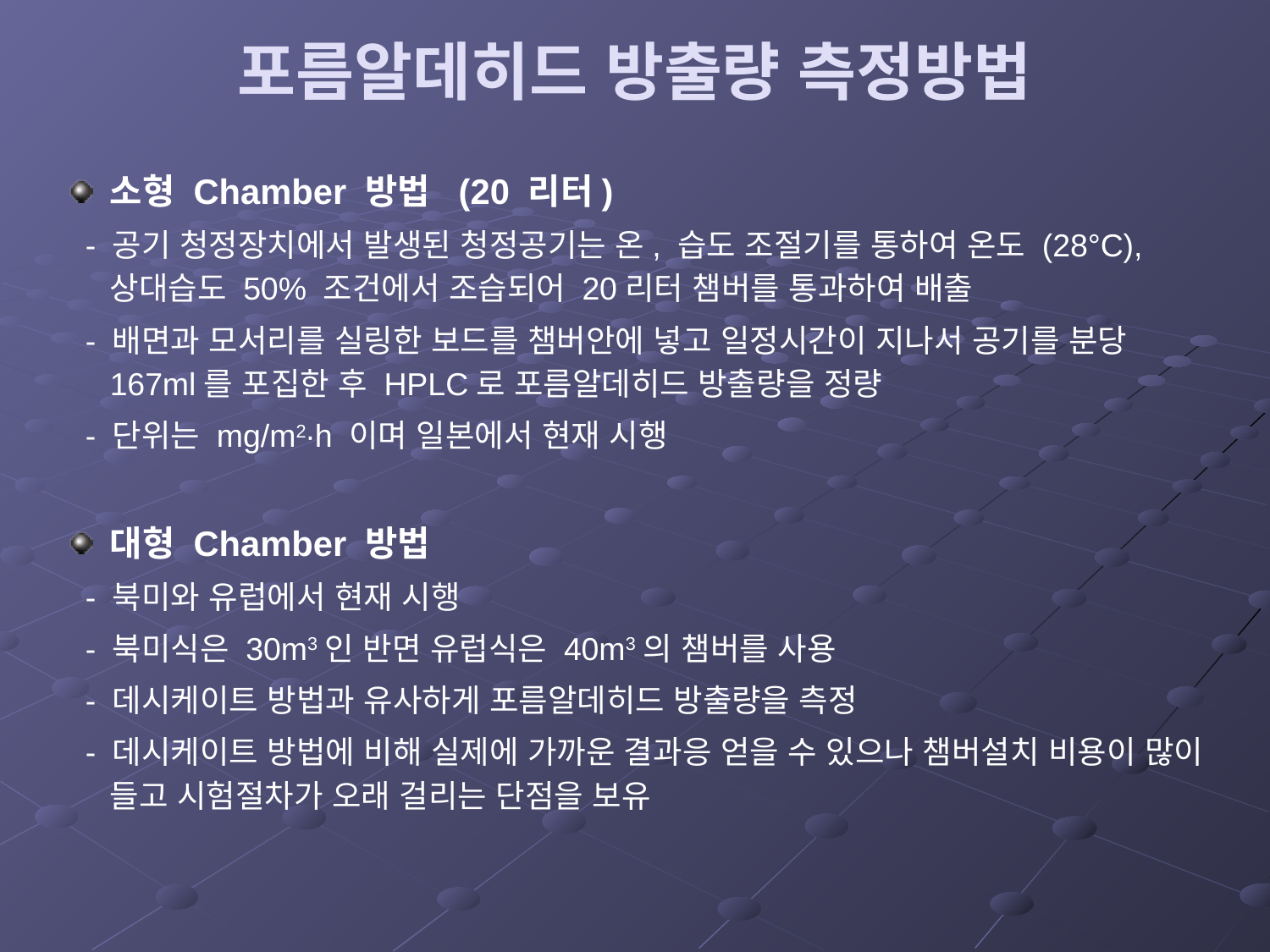

# 포름알데히드 방출량 측정방법
소형 Chamber 방법  (20 리터)
  - 공기 청정장치에서 발생된 청정공기는 온, 습도 조절기를 통하여 온도 (28°C), 상대습도 50% 조건에서 조습되어 20리터 챔버를 통과하여 배출
  - 배면과 모서리를 실링한 보드를 챔버안에 넣고 일정시간이 지나서 공기를 분당 167ml를 포집한 후 HPLC로 포름알데히드 방출량을 정량
  - 단위는 mg/m2∙h 이며 일본에서 현재 시행

대형 Chamber 방법
  - 북미와 유럽에서 현재 시행
  - 북미식은 30m3인 반면 유럽식은 40m3의 챔버를 사용
  - 데시케이트 방법과 유사하게 포름알데히드 방출량을 측정
  - 데시케이트 방법에 비해 실제에 가까운 결과응 얻을 수 있으나 챔버설치 비용이 많이 들고 시험절차가 오래 걸리는 단점을 보유